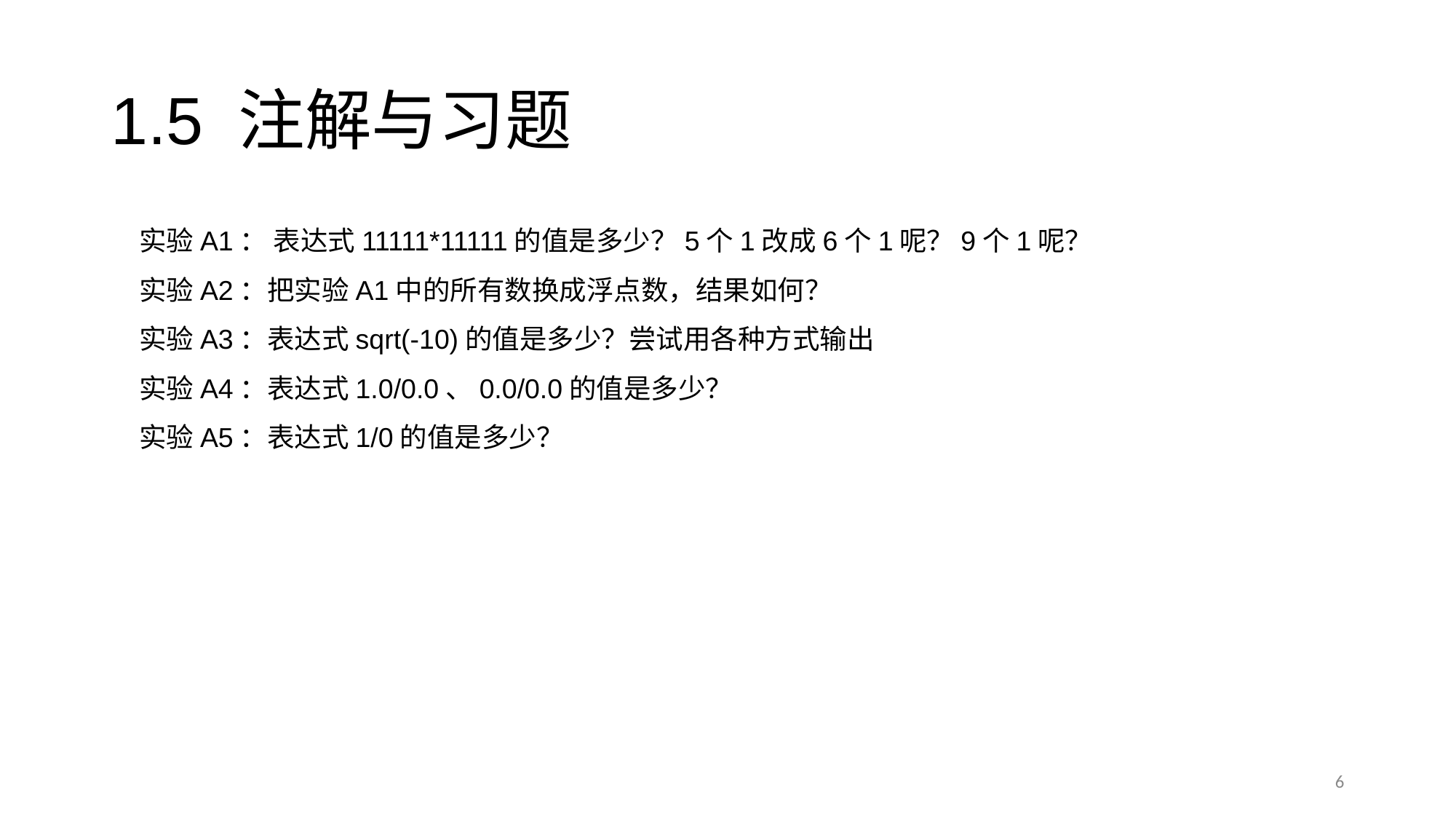

# 1.5 注解与习题
实验A1： 表达式11111*11111的值是多少？5个1改成6个1呢？9个1呢？
实验A2：把实验A1中的所有数换成浮点数，结果如何？
实验A3：表达式sqrt(-10)的值是多少？尝试用各种方式输出
实验A4：表达式1.0/0.0、0.0/0.0的值是多少？
实验A5：表达式1/0的值是多少？
6